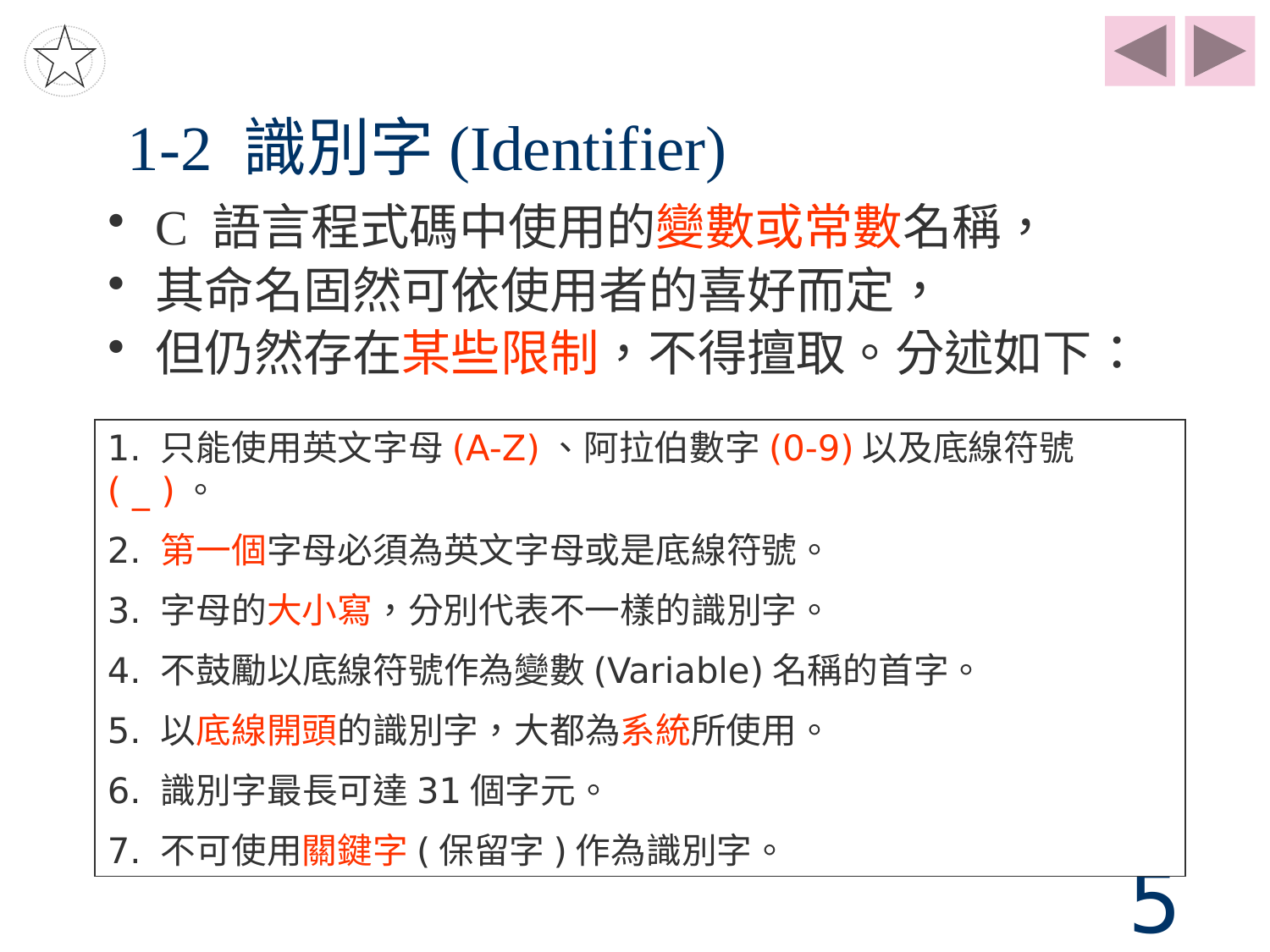

# 1-2 識別字(Identifier)
C 語言程式碼中使用的變數或常數名稱，
其命名固然可依使用者的喜好而定，
但仍然存在某些限制，不得擅取。分述如下：
1. 只能使用英文字母(A-Z)、阿拉伯數字(0-9)以及底線符號( _ )。
2. 第一個字母必須為英文字母或是底線符號。
3. 字母的大小寫，分別代表不一樣的識別字。
4. 不鼓勵以底線符號作為變數(Variable)名稱的首字。
5. 以底線開頭的識別字，大都為系統所使用。
6. 識別字最長可達31個字元。
7. 不可使用關鍵字(保留字)作為識別字。
5